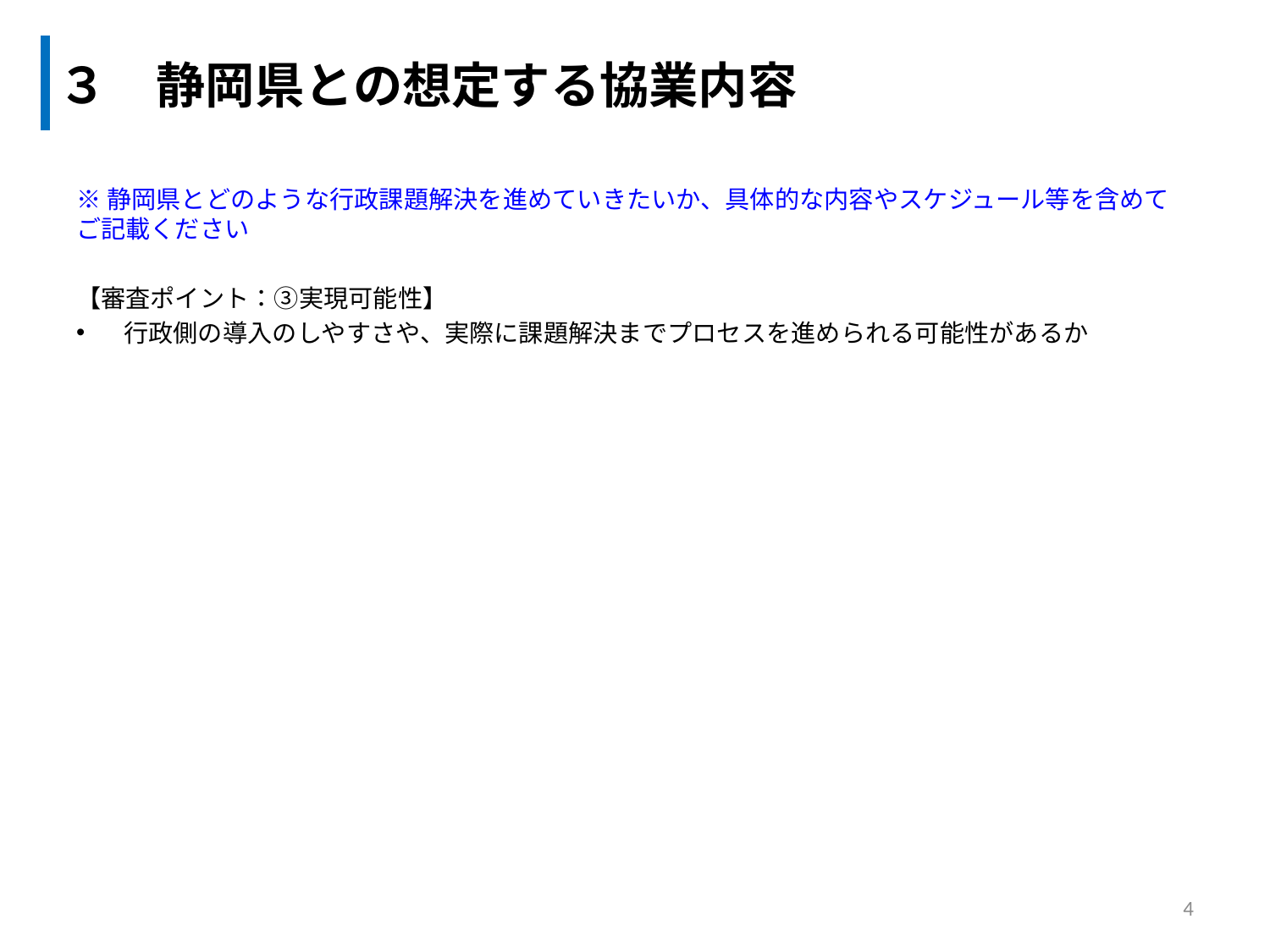

| ３　静岡県との想定する協業内容 |
| --- |
※静岡県とどのような行政課題解決を進めていきたいか、具体的な内容やスケジュール等を含めてご記載ください

【審査ポイント：③実現可能性】
行政側の導入のしやすさや、実際に課題解決までプロセスを進められる可能性があるか
4